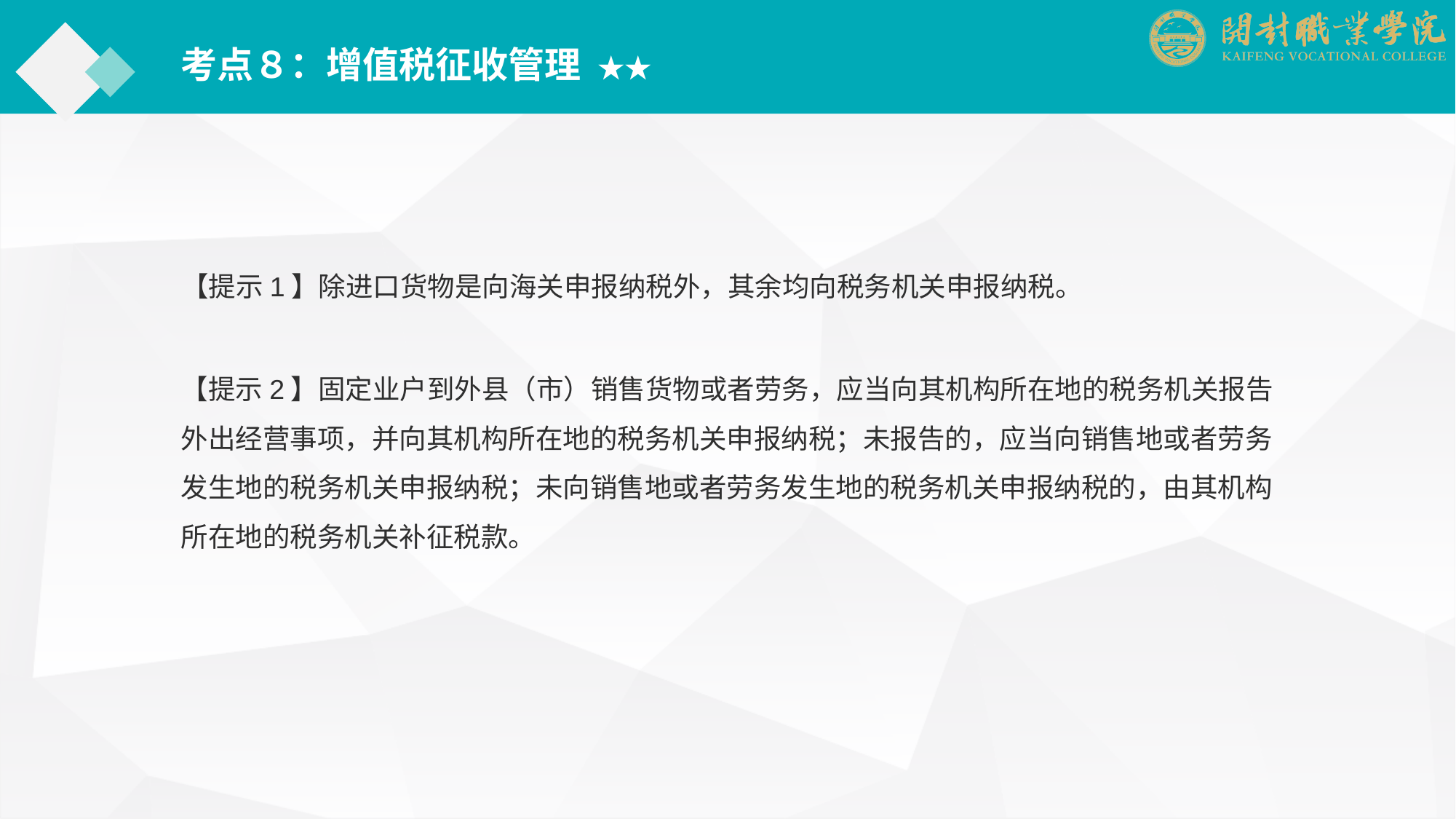

考点８：增值税征收管理  ★★
【提示1】除进口货物是向海关申报纳税外，其余均向税务机关申报纳税。
【提示2】固定业户到外县（市）销售货物或者劳务，应当向其机构所在地的税务机关报告外出经营事项，并向其机构所在地的税务机关申报纳税；未报告的，应当向销售地或者劳务发生地的税务机关申报纳税；未向销售地或者劳务发生地的税务机关申报纳税的，由其机构所在地的税务机关补征税款。